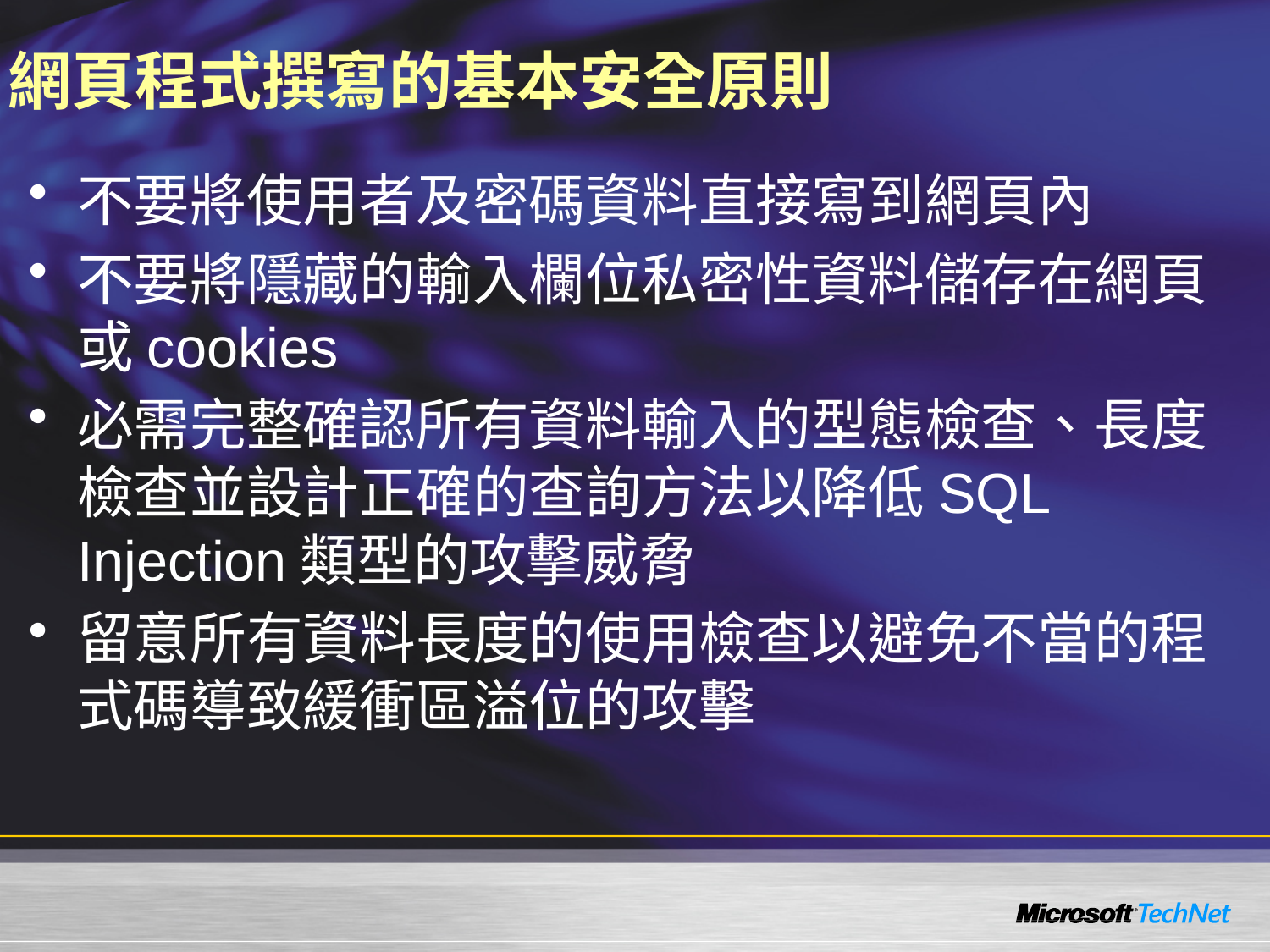

# 網頁程式撰寫的基本安全原則
不要將使用者及密碼資料直接寫到網頁內
不要將隱藏的輸入欄位私密性資料儲存在網頁或cookies
必需完整確認所有資料輸入的型態檢查、長度檢查並設計正確的查詢方法以降低SQL Injection類型的攻擊威脅
留意所有資料長度的使用檢查以避免不當的程式碼導致緩衝區溢位的攻擊